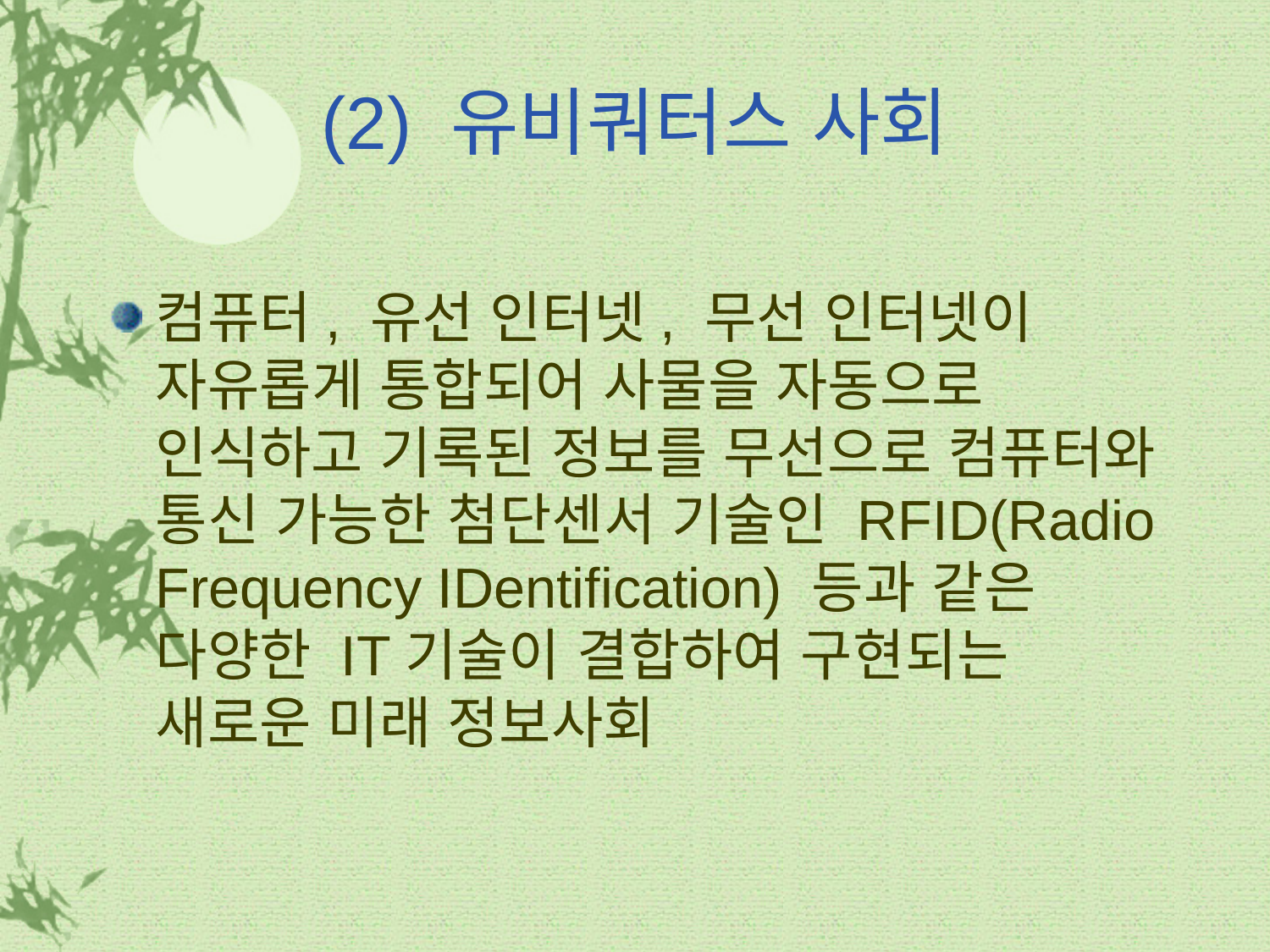

# (2) 유비쿼터스 사회
컴퓨터, 유선 인터넷, 무선 인터넷이 자유롭게 통합되어 사물을 자동으로 인식하고 기록된 정보를 무선으로 컴퓨터와 통신 가능한 첨단센서 기술인 RFID(Radio Frequency IDentification) 등과 같은 다양한 IT기술이 결합하여 구현되는 새로운 미래 정보사회